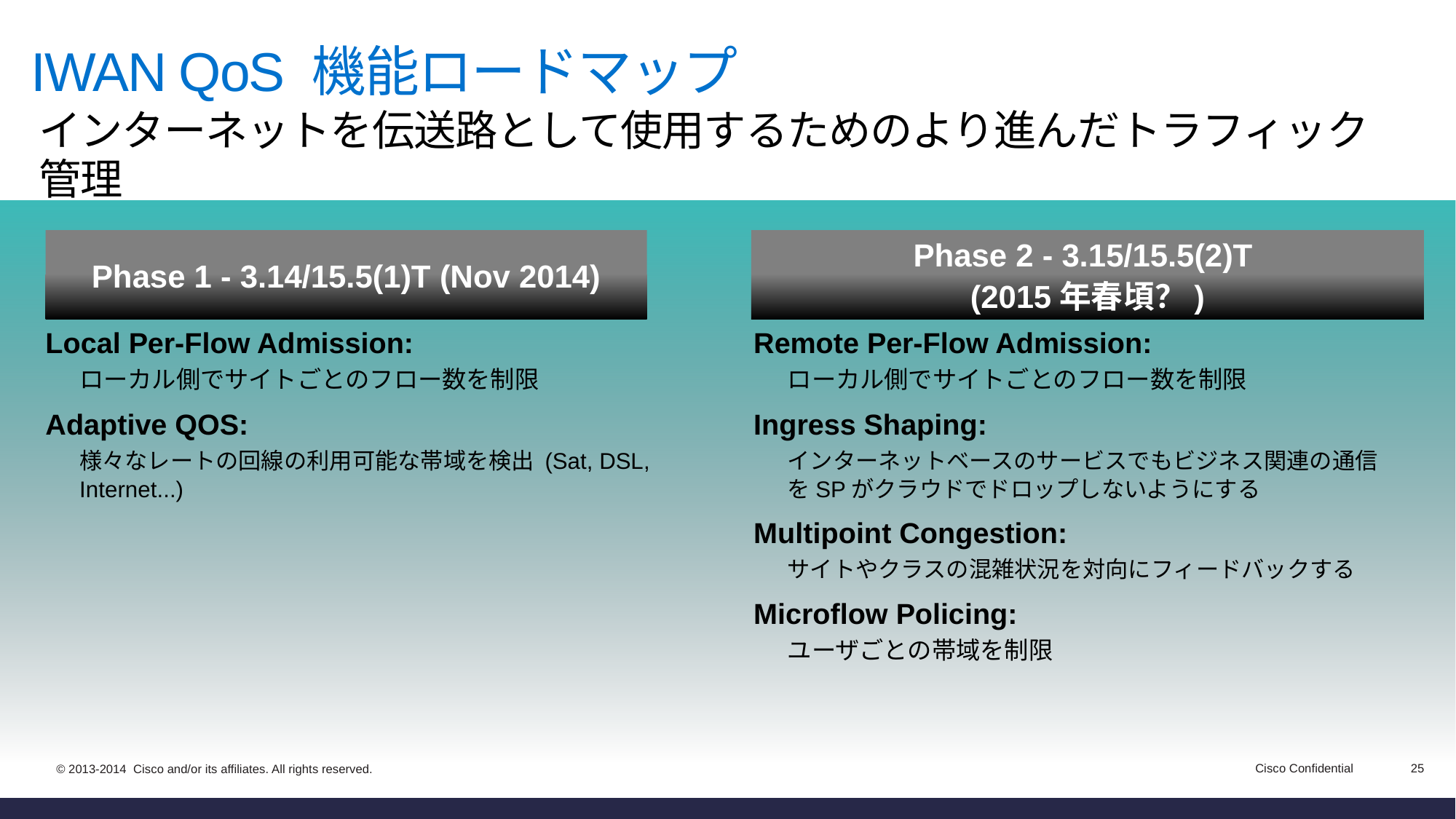

# IWAN QoS 機能ロードマップ
インターネットを伝送路として使用するためのより進んだトラフィック管理

Phase 2 - 3.15/15.5(2)T
(2015年春頃？)
Phase 1 - 3.14/15.5(1)T (Nov 2014)
Local Per-Flow Admission:
	ローカル側でサイトごとのフロー数を制限
Adaptive QOS:
	様々なレートの回線の利用可能な帯域を検出 (Sat, DSL, Internet...)

Remote Per-Flow Admission:
	ローカル側でサイトごとのフロー数を制限
Ingress Shaping:
	インターネットベースのサービスでもビジネス関連の通信をSPがクラウドでドロップしないようにする
Multipoint Congestion:
	サイトやクラスの混雑状況を対向にフィードバックする
Microflow Policing:
	ユーザごとの帯域を制限